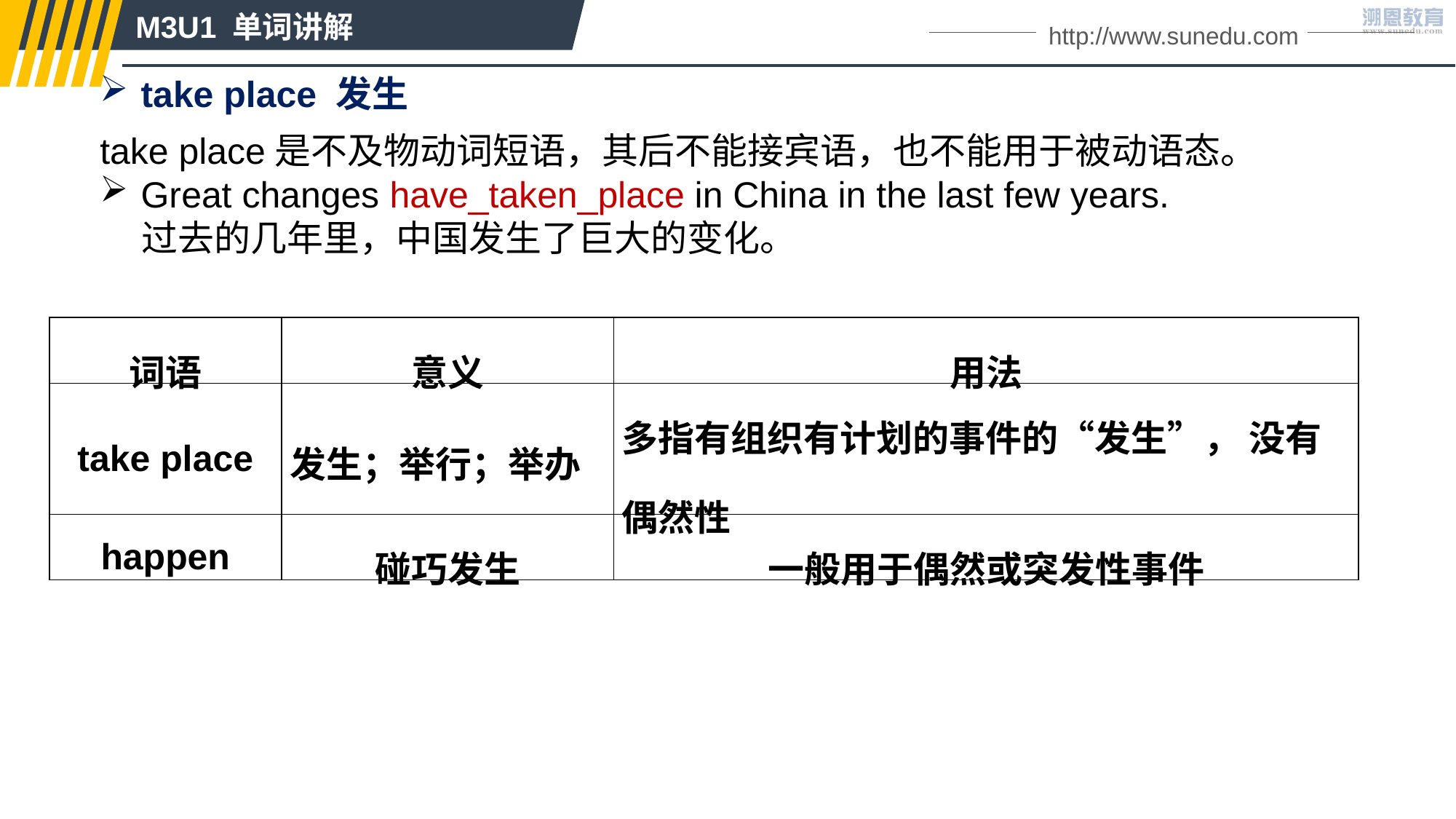

M3U1 单词讲解
http://www.sunedu.com
take place 发生

take place是不及物动词短语，其后不能接宾语，也不能用于被动语态。
Great changes have_taken_place in China in the last few years.
    过去的几年里，中国发生了巨大的变化。
| 词语 | 意义 | 用法 |
| --- | --- | --- |
| take place | 发生；举行；举办 | 多指有组织有计划的事件的“发生”， 没有偶然性 |
| happen | 碰巧发生 | 一般用于偶然或突发性事件 |